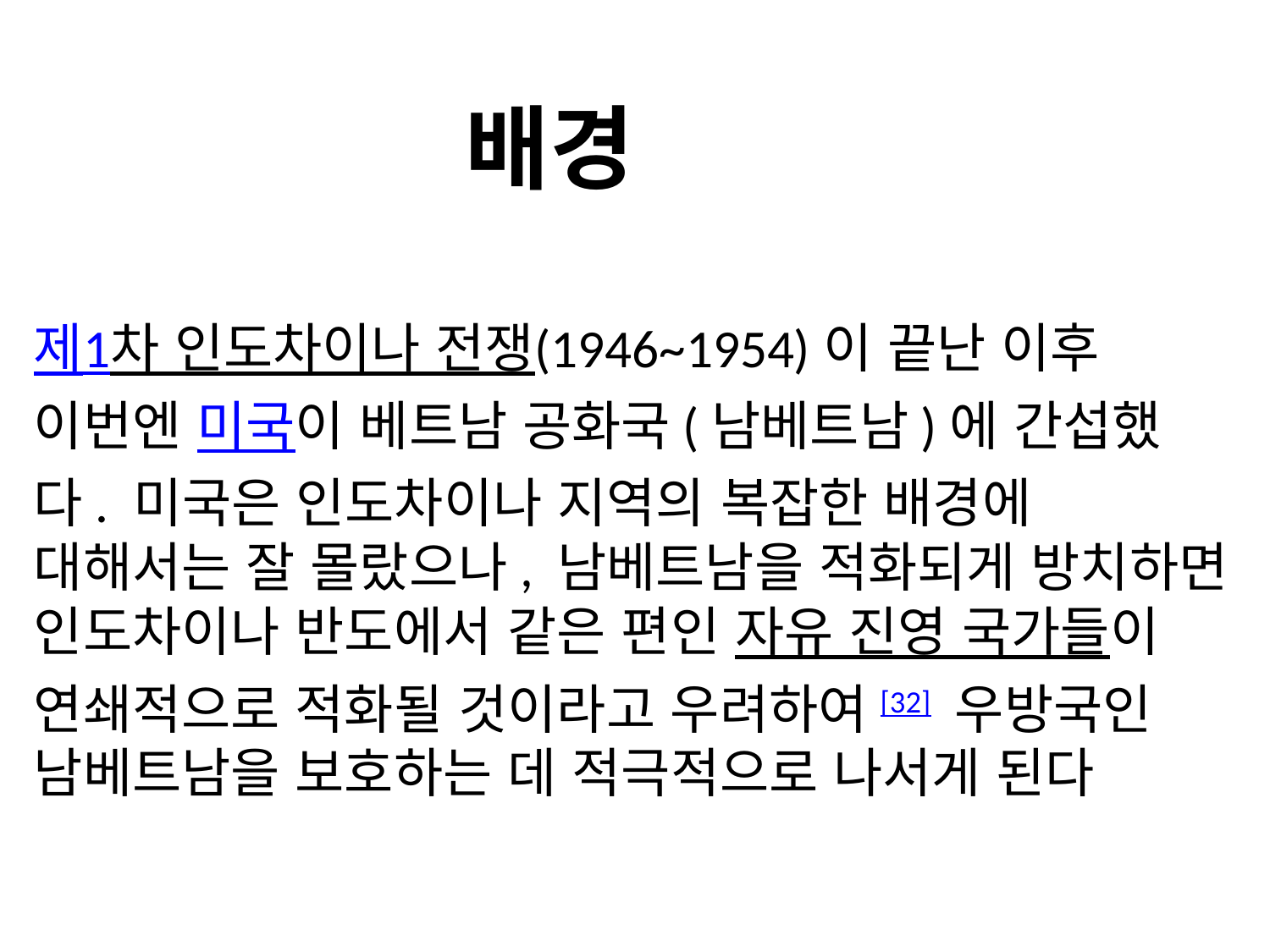

배경

제1차 인도차이나 전쟁(1946~1954)이 끝난 이후 이번엔 미국이 베트남 공화국(남베트남)에 간섭했다. 미국은 인도차이나 지역의 복잡한 배경에 대해서는 잘 몰랐으나, 남베트남을 적화되게 방치하면 인도차이나 반도에서 같은 편인 자유 진영 국가들이 연쇄적으로 적화될 것이라고 우려하여[32] 우방국인 남베트남을 보호하는 데 적극적으로 나서게 된다